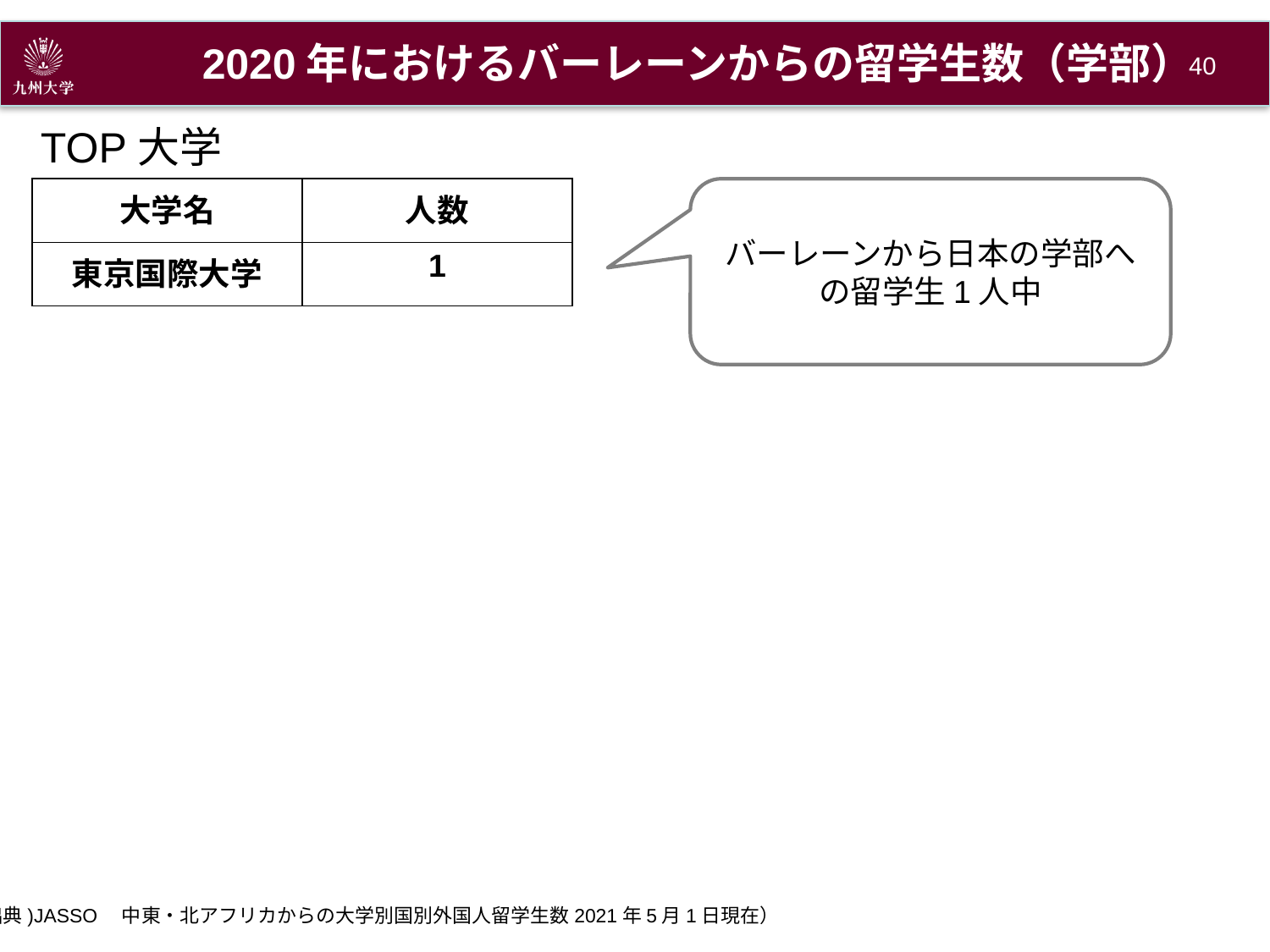

2020年におけるバーレーンからの留学生数（学部）
40
TOP大学
| 大学名 | 人数 |
| --- | --- |
| 東京国際大学 | 1 |
バーレーンから日本の学部への留学生1人中
(出典)JASSO　中東・北アフリカからの大学別国別外国人留学生数2021年5月1日現在）